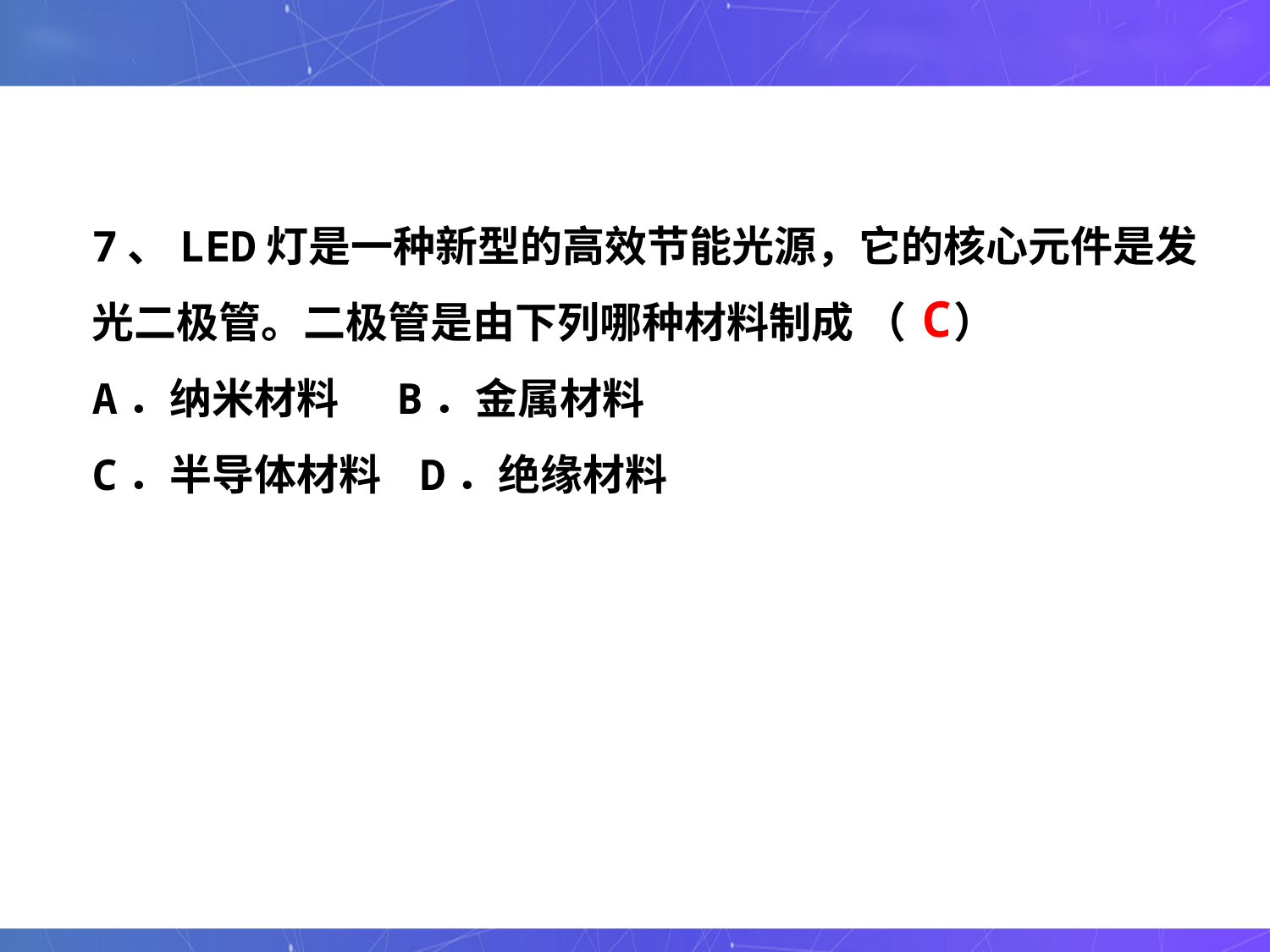

7、LED灯是一种新型的高效节能光源，它的核心元件是发光二极管。二极管是由下列哪种材料制成 （     ）
A．纳米材料     B．金属材料
C．半导体材料   D．绝缘材料
C